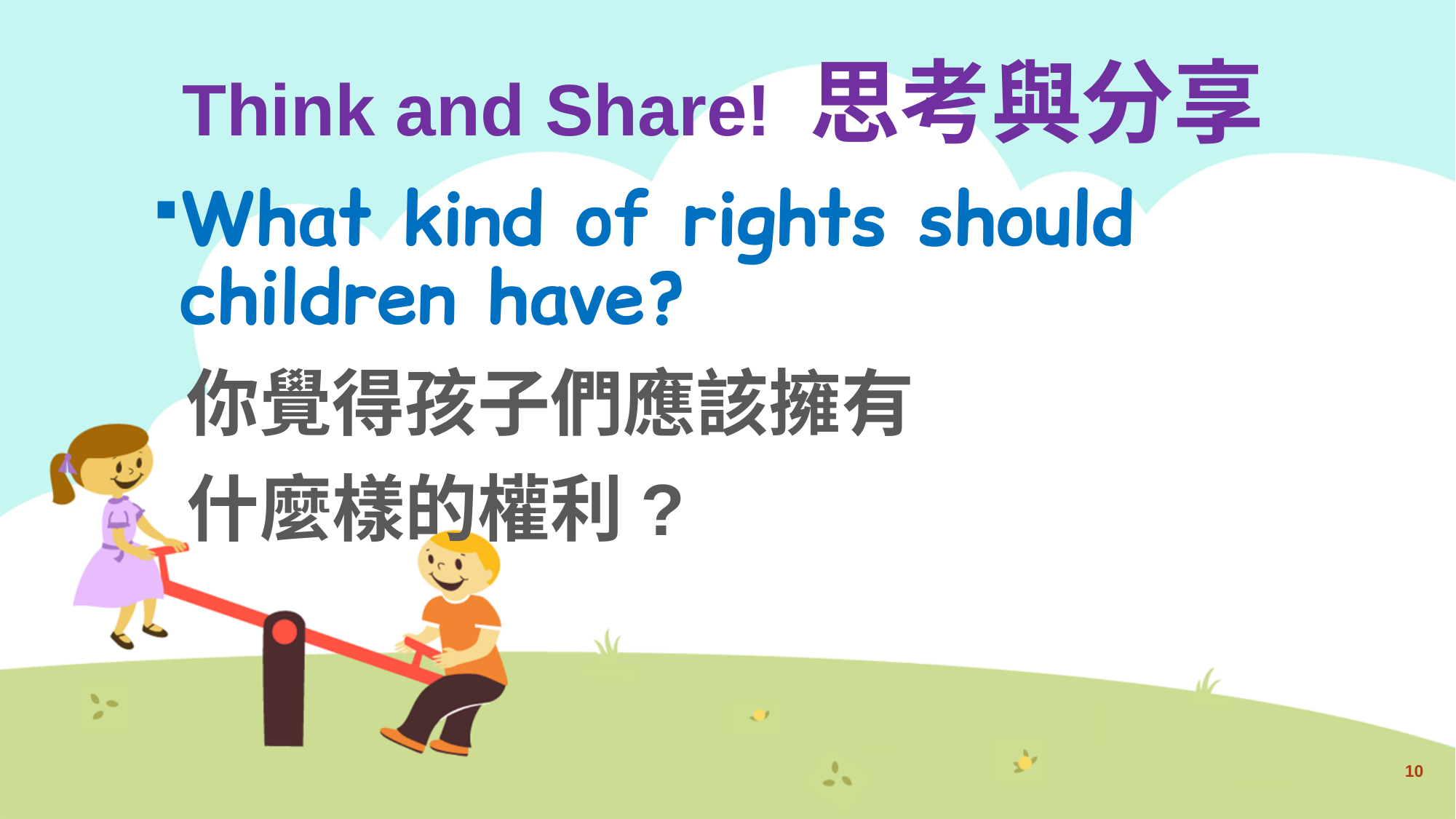

Think and Share! 思考與分享
What kind of rights should children have?
 你覺得孩子們應該擁有
 什麼樣的權利?
10